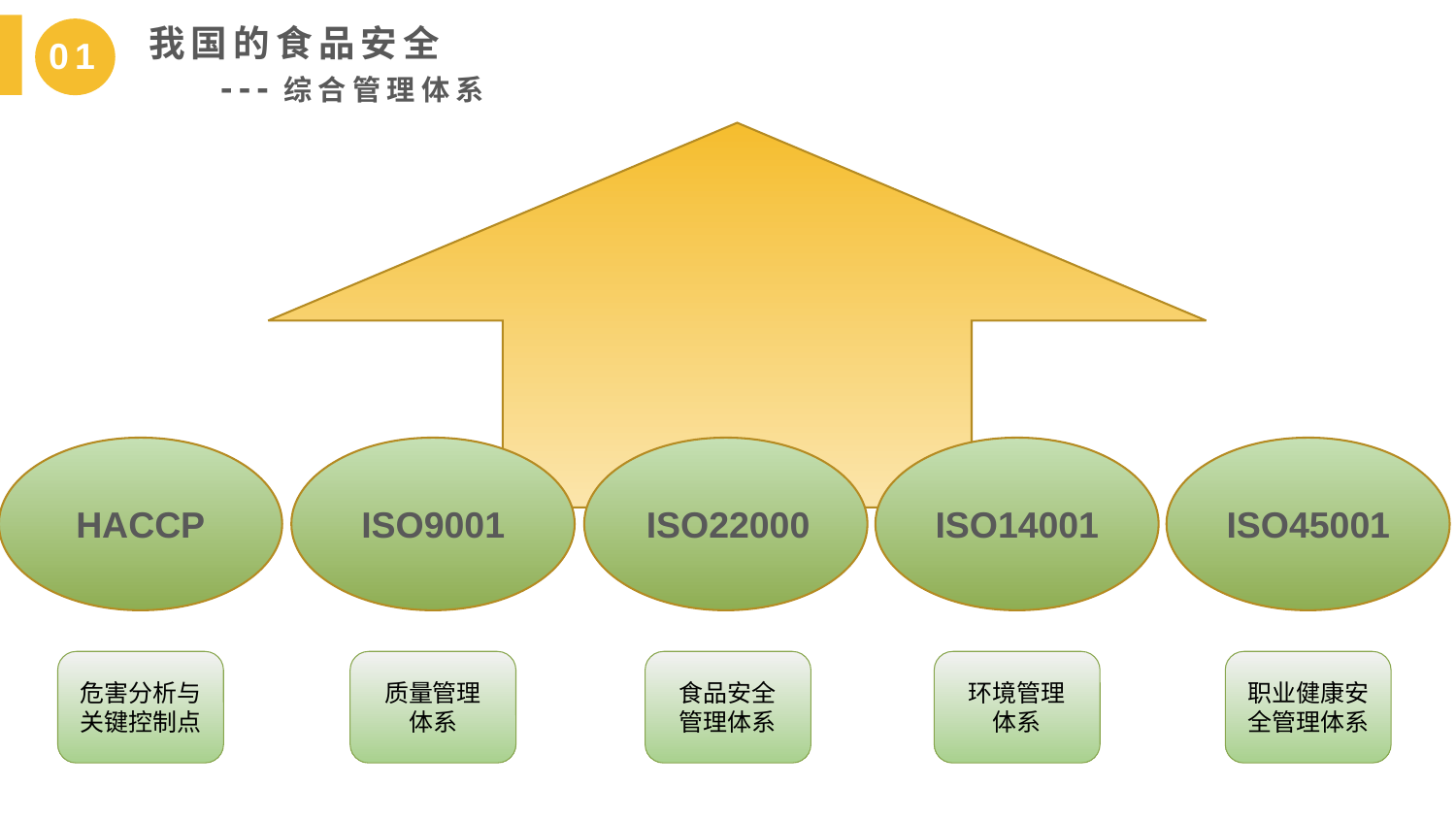

我国的食品安全
      ---综合管理体系

01

HACCP
ISO9001
ISO22000
ISO14001
ISO45001
危害分析与关键控制点
质量管理
体系
食品安全
管理体系
环境管理
体系
职业健康安全管理体系